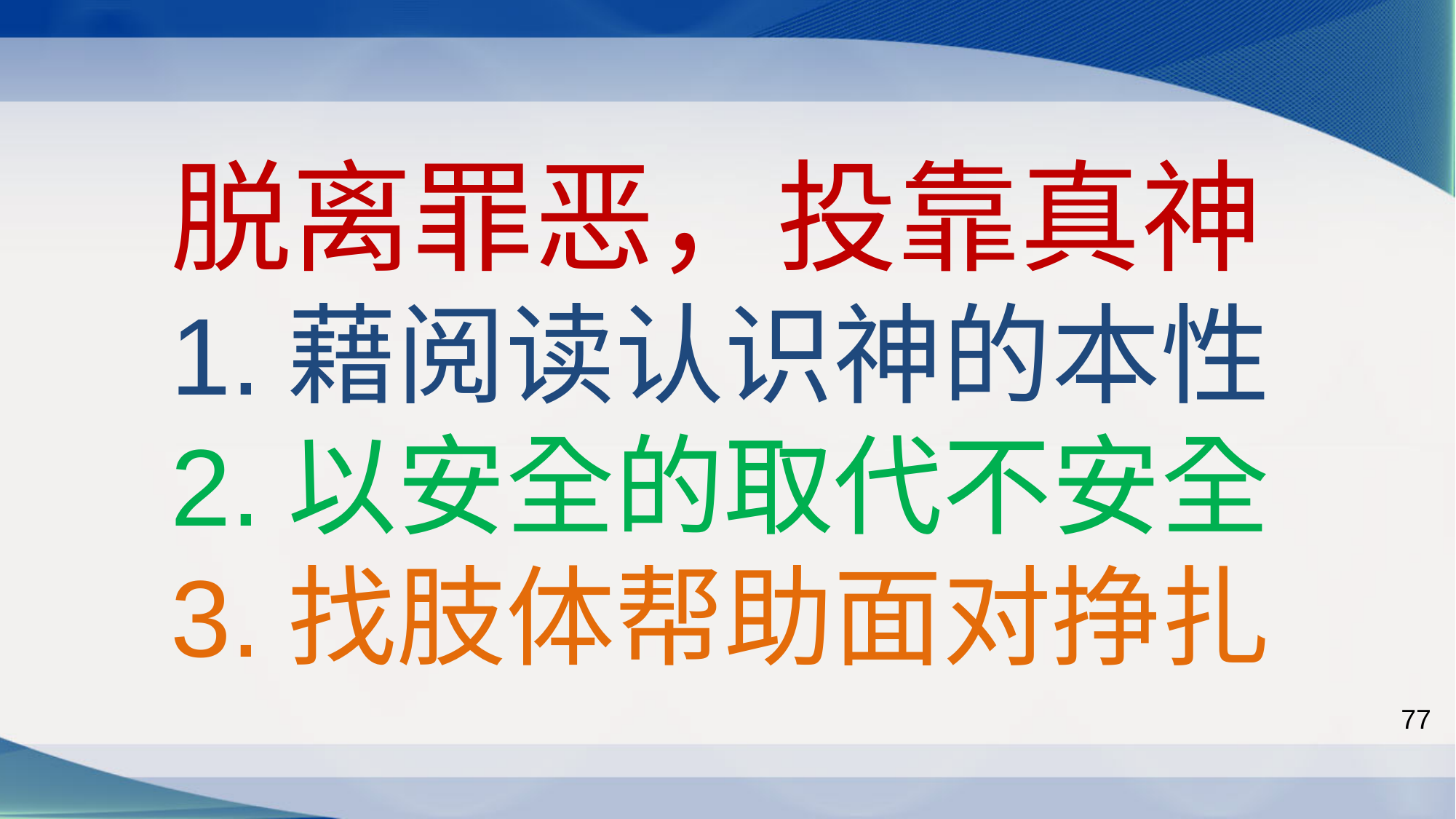

# 脱离罪恶，投靠真神 1.藉阅读认识神的本性 2.以安全的取代不安全 3.找肢体帮助面对挣扎
77